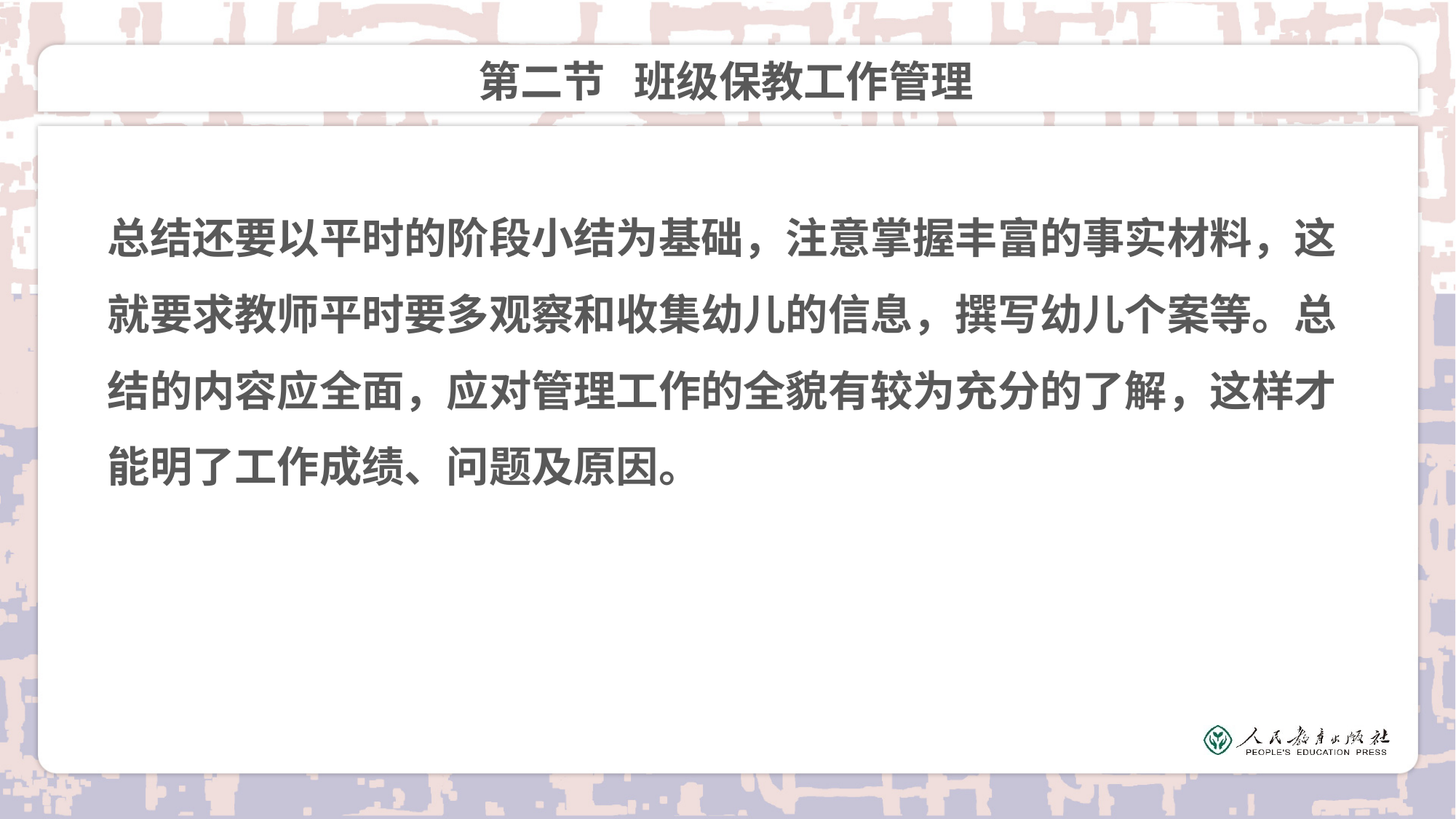

# 第二节   班级保教工作管理
总结还要以平时的阶段小结为基础，注意掌握丰富的事实材料，这就要求教师平时要多观察和收集幼儿的信息，撰写幼儿个案等。总结的内容应全面，应对管理工作的全貌有较为充分的了解，这样才能明了工作成绩、问题及原因。